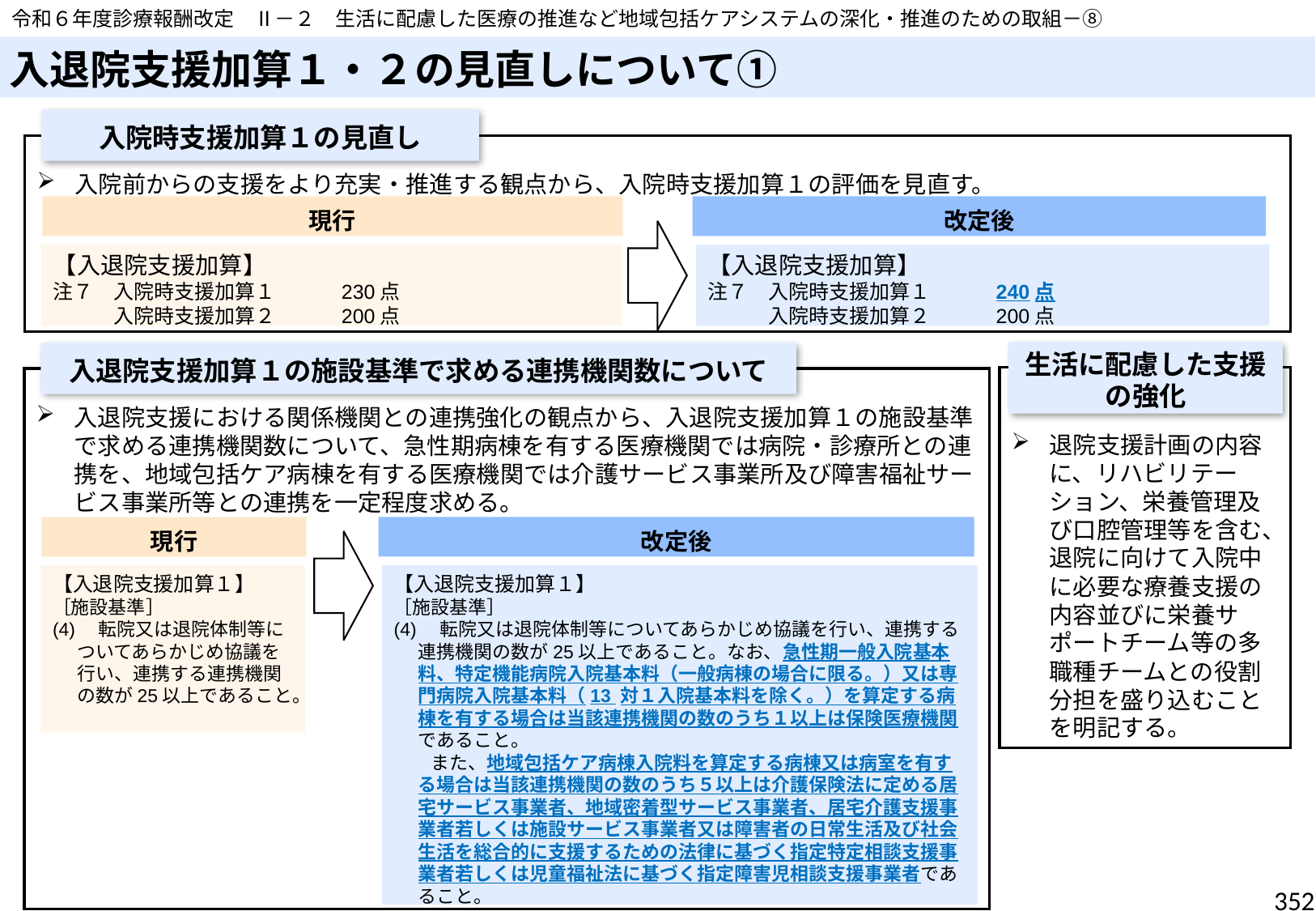

令和６年度診療報酬改定　Ⅱ－２　生活に配慮した医療の推進など地域包括ケアシステムの深化・推進のための取組－⑧
# 入退院支援加算１・２の見直しについて①
入院時支援加算１の見直し

入院前からの支援をより充実・推進する観点から、入院時支援加算１の評価を見直す。

現行
改定後

【入退院支援加算】
注７　入院時支援加算１　　　230点
　　　入院時支援加算２　　　200点
【入退院支援加算】
注７　入院時支援加算１　　　240点
　　　入院時支援加算２　　　200点

生活に配慮した支援の強化
入退院支援加算１の施設基準で求める連携機関数について

退院支援計画の内容に、リハビリテーション、栄養管理及び口腔管理等を含む、退院に向けて入院中に必要な療養支援の内容並びに栄養サポートチーム等の多職種チームとの役割分担を盛り込むことを明記する。

入退院支援における関係機関との連携強化の観点から、入退院支援加算１の施設基準で求める連携機関数について、急性期病棟を有する医療機関では病院・診療所との連携を、地域包括ケア病棟を有する医療機関では介護サービス事業所及び障害福祉サービス事業所等との連携を一定程度求める。

現行
改定後

【入退院支援加算１】
［施設基準］
(4)　転院又は退院体制等についてあらかじめ協議を行い、連携する連携機関の数が25以上であること。なお、急性期一般入院基本料、特定機能病院入院基本料（一般病棟の場合に限る。）又は専門病院入院基本料（13 対１入院基本料を除く。）を算定する病棟を有する場合は当該連携機関の数のうち１以上は保険医療機関であること。
　　また、地域包括ケア病棟入院料を算定する病棟又は病室を有する場合は当該連携機関の数のうち５以上は介護保険法に定める居宅サービス事業者、地域密着型サービス事業者、居宅介護支援事業者若しくは施設サービス事業者又は障害者の日常生活及び社会生活を総合的に支援するための法律に基づく指定特定相談支援事業者若しくは児童福祉法に基づく指定障害児相談支援事業者であること。

【入退院支援加算１】
［施設基準］
(4)　転院又は退院体制等についてあらかじめ協議を行い、連携する連携機関の数が25以上であること。
352